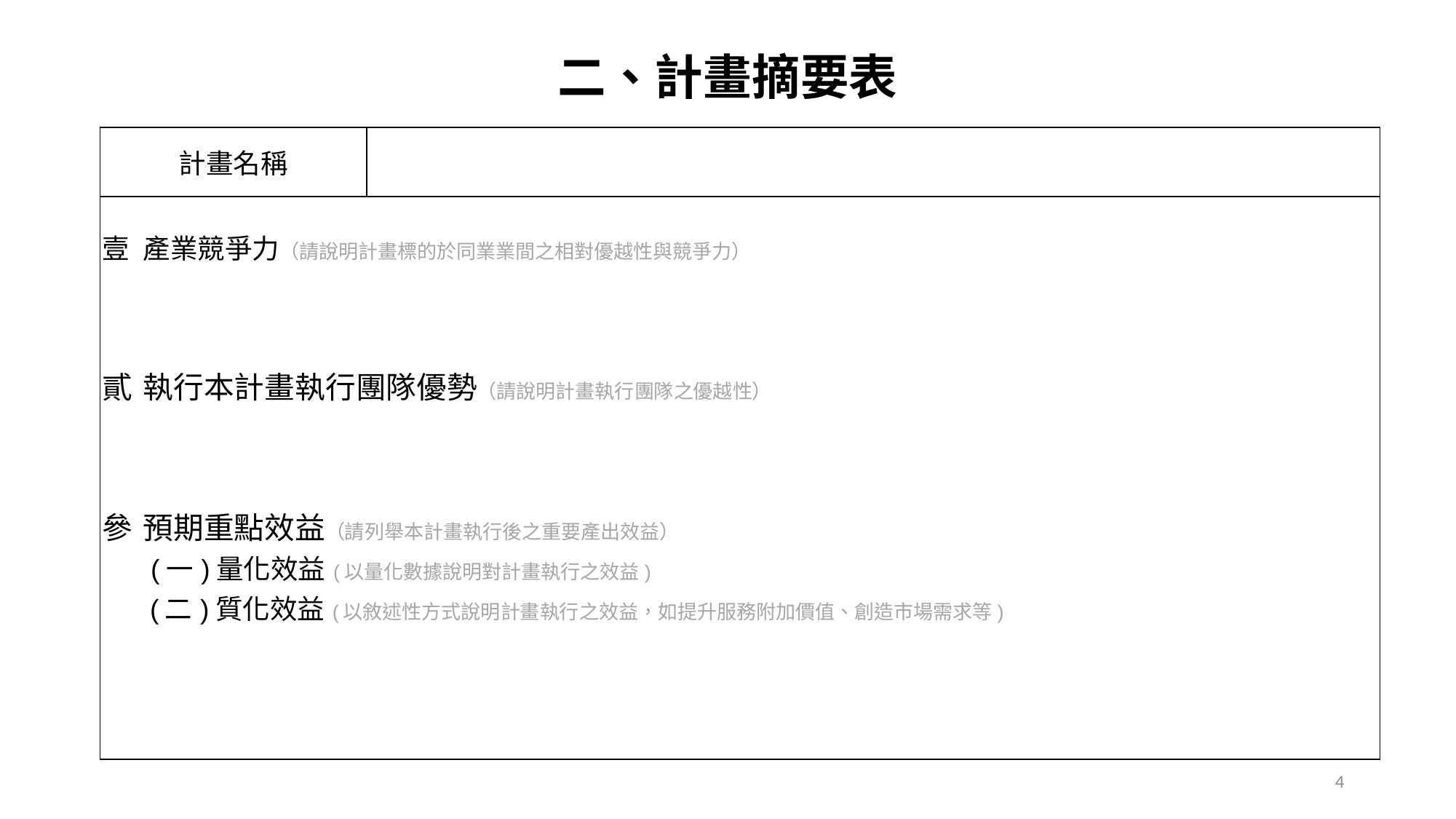

二、計畫摘要表

| 計畫名稱 |  |
| --- | --- |
| 產業競爭力（請說明計畫標的於同業業間之相對優越性與競爭力）   執行本計畫執行團隊優勢（請說明計畫執行團隊之優越性）   預期重點效益（請列舉本計畫執行後之重要產出效益） (一)量化效益(以量化數據說明對計畫執行之效益) (二)質化效益(以敘述性方式說明計畫執行之效益，如提升服務附加價值、創造市場需求等) |  |
4